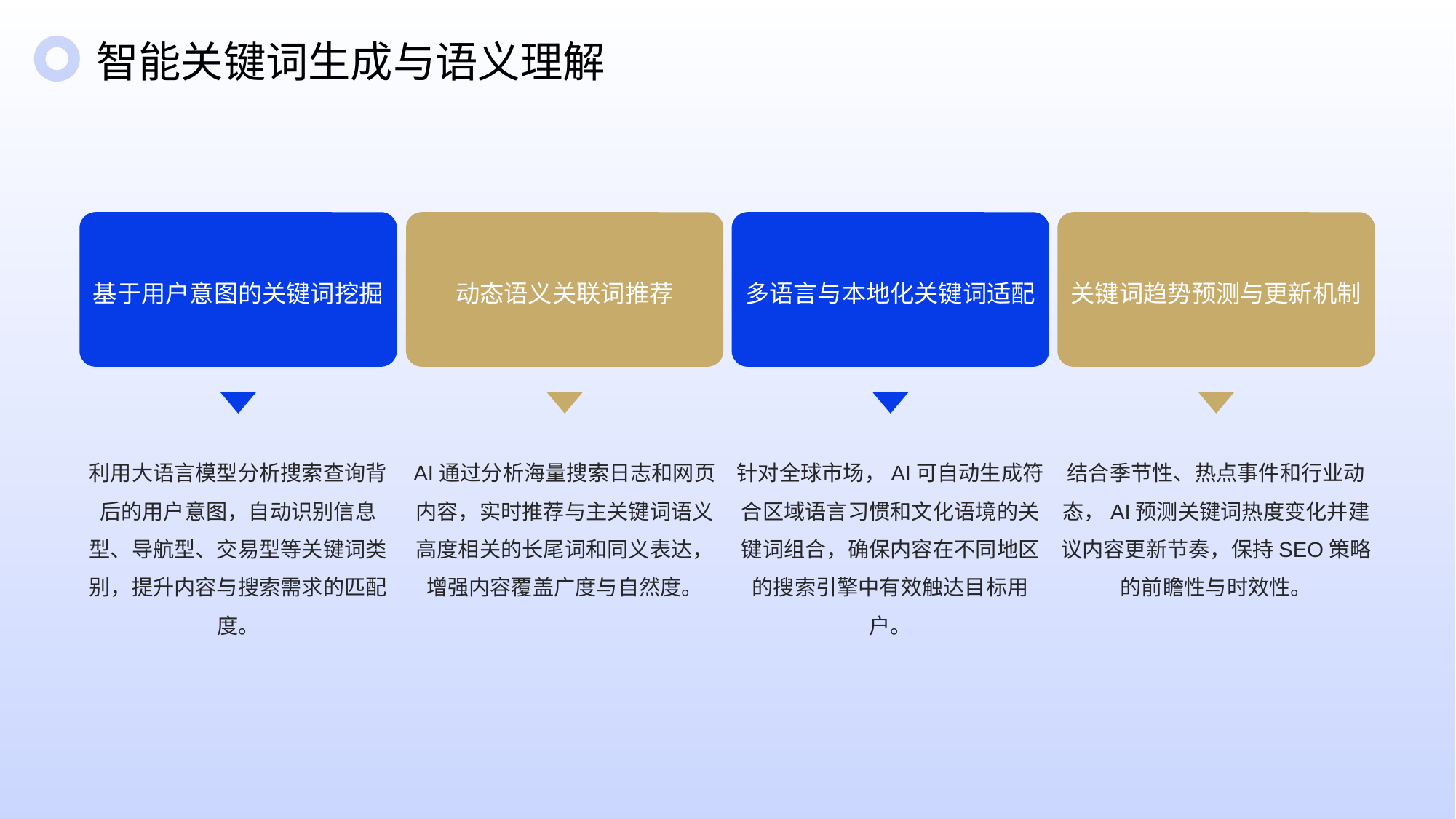

智能关键词生成与语义理解

基于用户意图的关键词挖掘
动态语义关联词推荐
多语言与本地化关键词适配
关键词趋势预测与更新机制

利用大语言模型分析搜索查询背后的用户意图，自动识别信息型、导航型、交易型等关键词类别，提升内容与搜索需求的匹配度。
AI通过分析海量搜索日志和网页内容，实时推荐与主关键词语义高度相关的长尾词和同义表达，增强内容覆盖广度与自然度。
针对全球市场，AI可自动生成符合区域语言习惯和文化语境的关键词组合，确保内容在不同地区的搜索引擎中有效触达目标用户。
结合季节性、热点事件和行业动态，AI预测关键词热度变化并建议内容更新节奏，保持SEO策略的前瞻性与时效性。